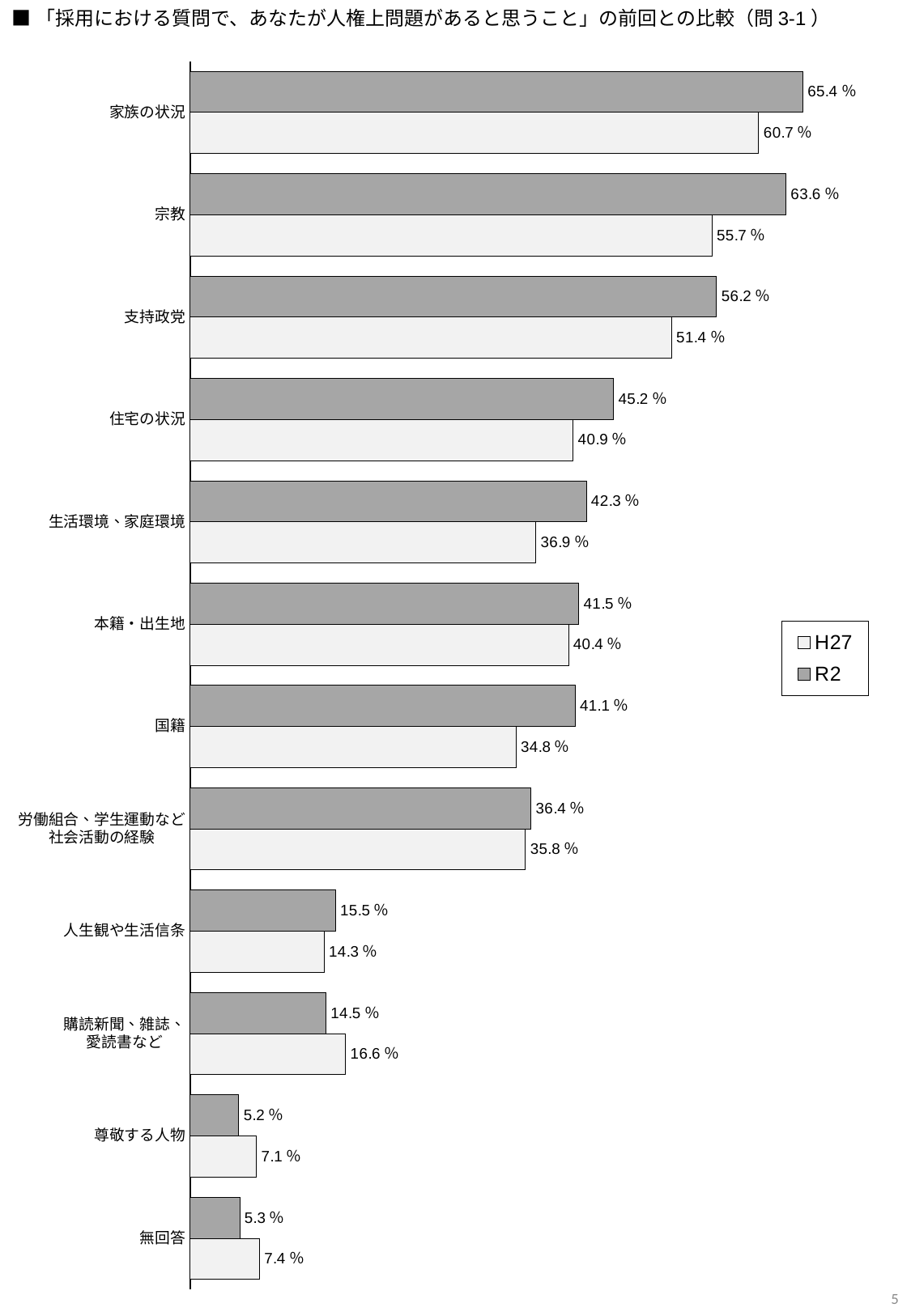

■「採用における質問で、あなたが人権上問題があると思うこと」の前回との比較（問3-1）

### Chart

| Category | R2 | H27 |
|---|---|---|
| 家族の状況 | 65.4 | 60.7 |
| 宗教 | 63.6 | 55.7 |
| 支持政党 | 56.2 | 51.4 |
| 住宅の状況 | 45.2 | 40.9 |
| 生活環境、家庭環境 | 42.3 | 36.9 |
| 本籍・出生地 | 41.5 | 40.4 |
| 国籍 | 41.1 | 34.8 |
| 労働組合、学生運動など
社会活動の経験 | 36.4 | 35.8 |
| 人生観や生活信条 | 15.5 | 14.3 |
| 購読新聞、雑誌、
愛読書など | 14.5 | 16.6 |
| 尊敬する人物 | 5.2 | 7.1 |
| 無回答 | 5.3 | 7.4 |
5